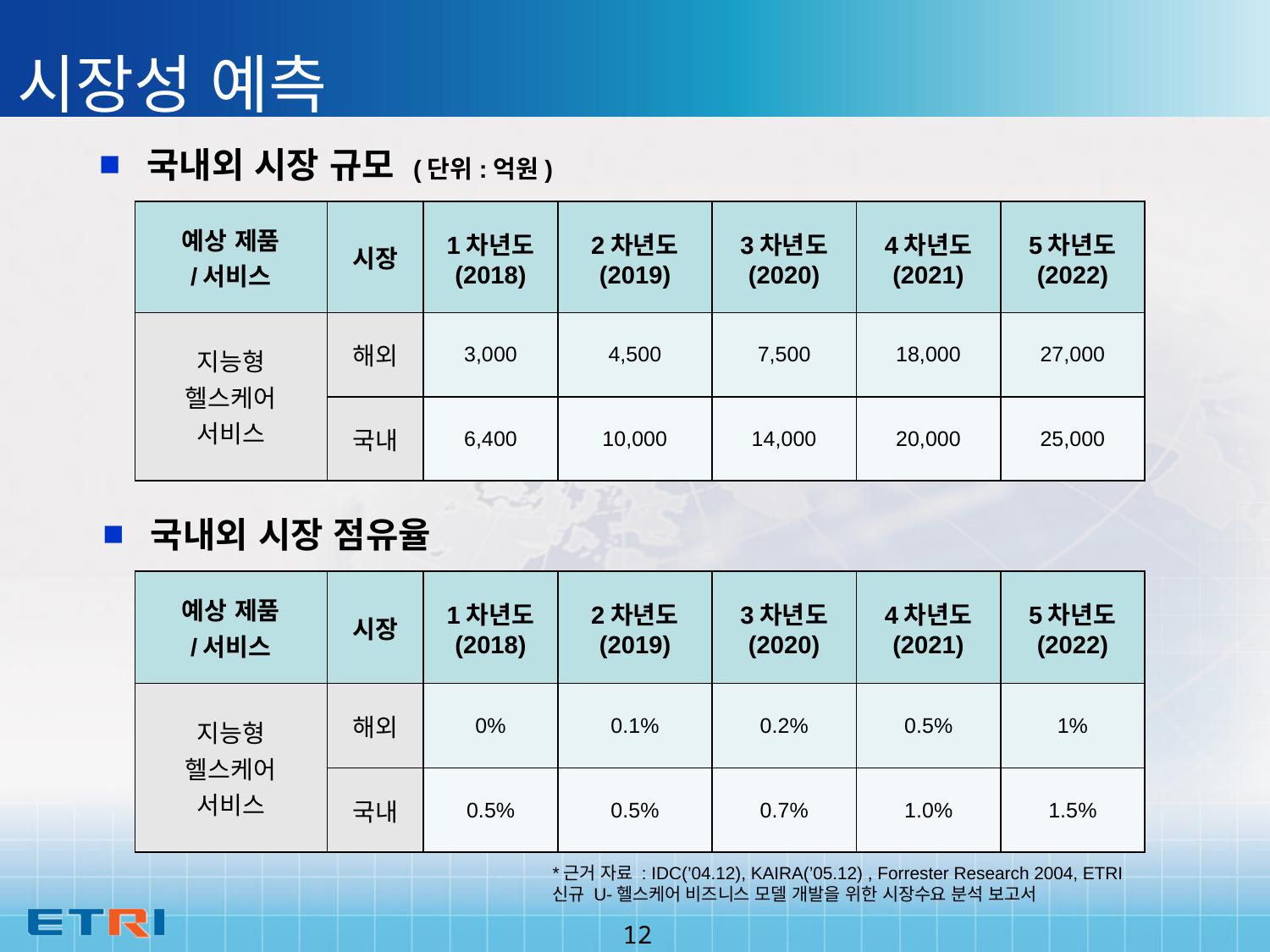

시장성 예측
국내외 시장 규모 (단위:억원)
| 예상 제품 /서비스 | 시장 | 1차년도 (2018) | 2차년도 (2019) | 3차년도 (2020) | 4차년도 (2021) | 5차년도 (2022) |
| --- | --- | --- | --- | --- | --- | --- |
| 지능형 헬스케어 서비스 | 해외 | 3,000 | 4,500 | 7,500 | 18,000 | 27,000 |
|  | 국내 | 6,400 | 10,000 | 14,000 | 20,000 | 25,000 |
국내외 시장 점유율
| 예상 제품 /서비스 | 시장 | 1차년도 (2018) | 2차년도 (2019) | 3차년도 (2020) | 4차년도 (2021) | 5차년도 (2022) |
| --- | --- | --- | --- | --- | --- | --- |
| 지능형 헬스케어 서비스 | 해외 | 0% | 0.1% | 0.2% | 0.5% | 1% |
|  | 국내 | 0.5% | 0.5% | 0.7% | 1.0% | 1.5% |
*근거 자료 : IDC(’04.12), KAIRA(’05.12) , Forrester Research 2004, ETRI 신규 U-헬스케어 비즈니스 모델 개발을 위한 시장수요 분석 보고서